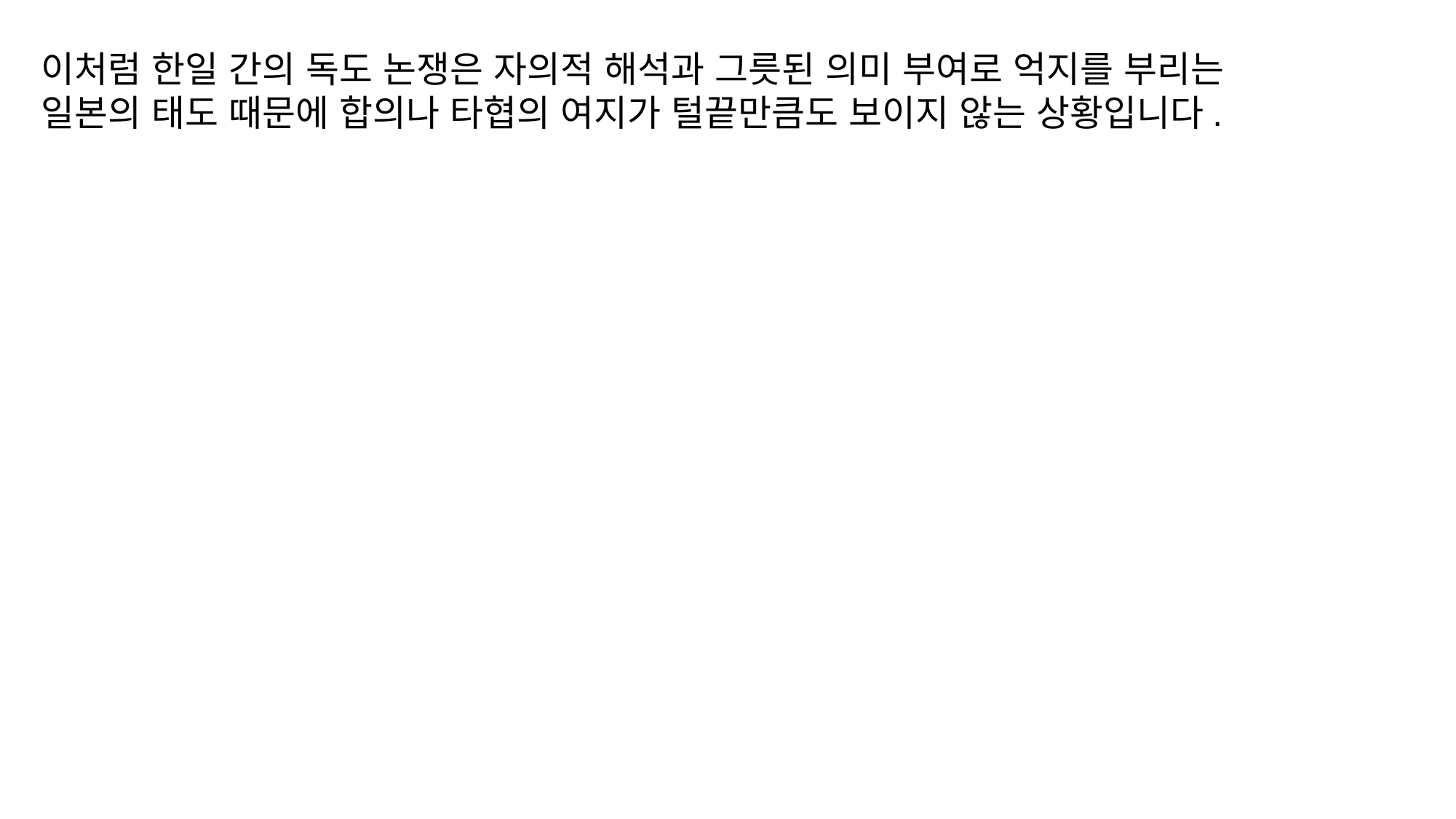

이처럼 한일 간의 독도 논쟁은 자의적 해석과 그릇된 의미 부여로 억지를 부리는 일본의 태도 때문에 합의나 타협의 여지가 털끝만큼도 보이지 않는 상황입니다.